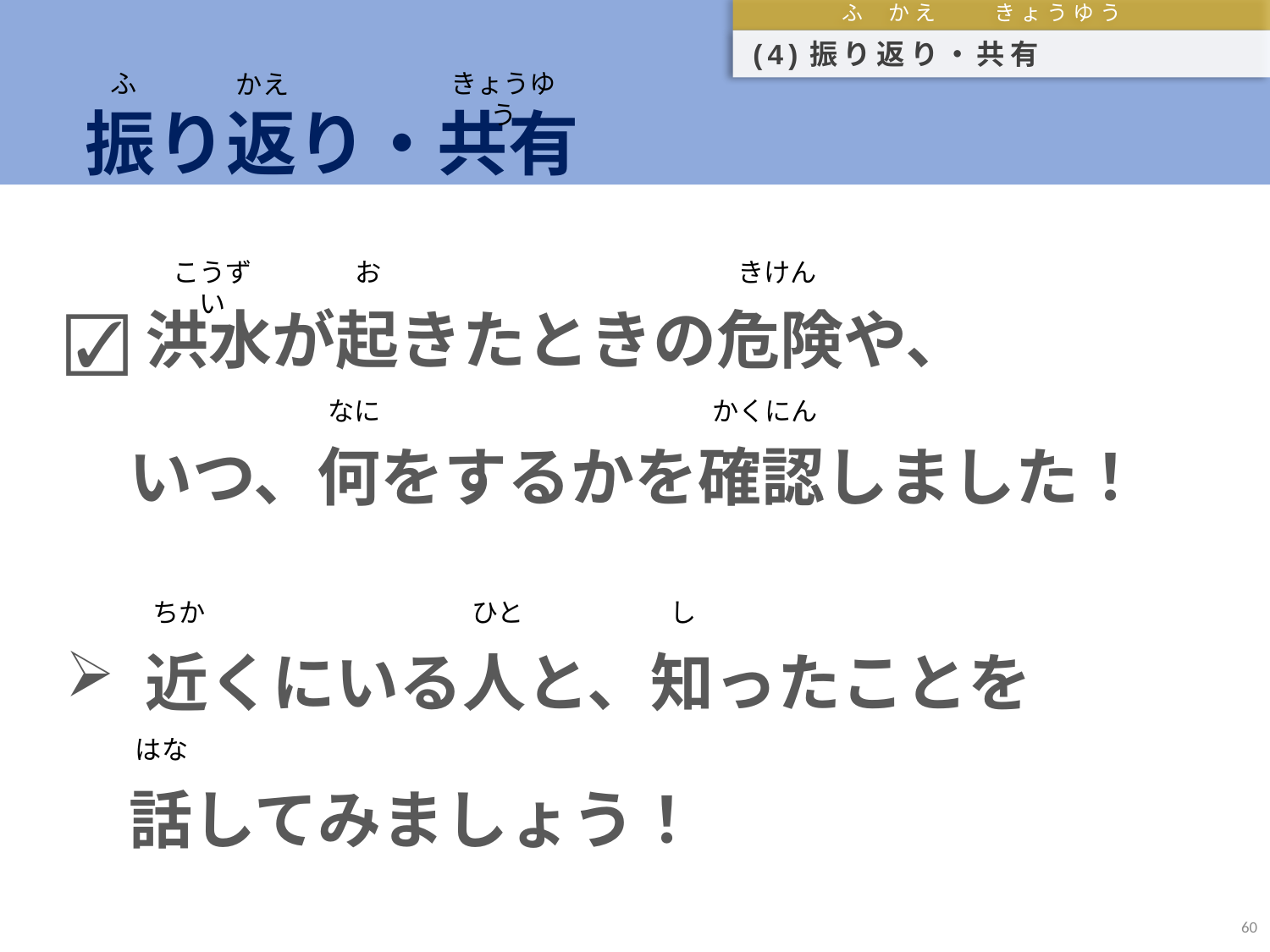

# 振り返り・共有
　　　 ふ  かえ　　きょうゆう
(4)振り返り・共有
きょうゆう
ふ
かえ

洪水が起きたときの危険や、

　いつ、何をするかを確認しました！

近くにいる人と、知ったことを

　話してみましょう！
こうずい
お
きけん
なに
かくにん
ちか
ひと
し
はな
60